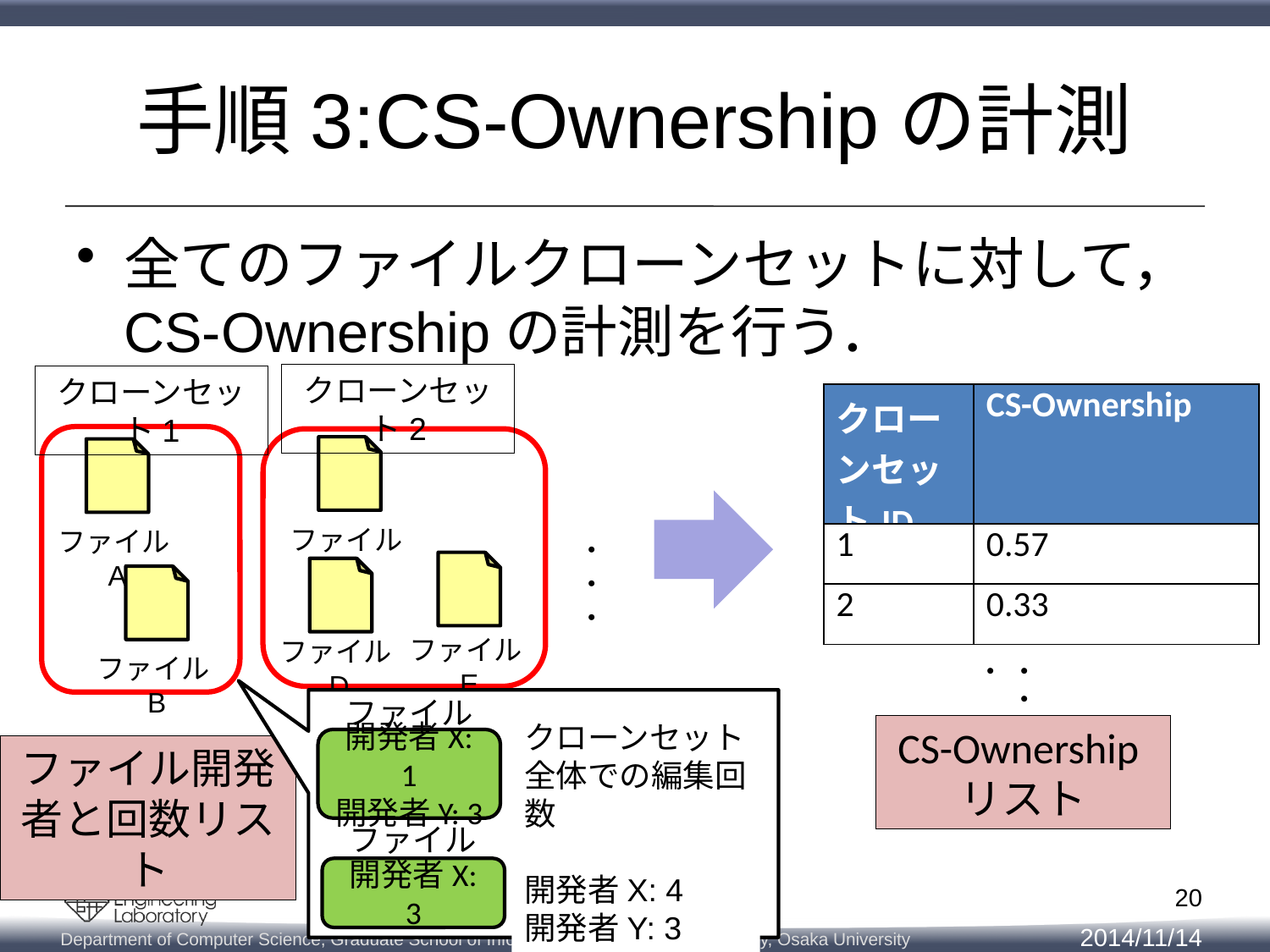

# 手順3:CS-Ownershipの計測
全てのファイルクローンセットに対して，CS-Ownershipの計測を行う．
クローンセット2
クローンセット1
| クローンセットID | CS-Ownership |
| --- | --- |
| 1 | 0.57 |
| 2 | 0.33 |

ファイルA

ファイルB

ファイルC

ファイルE

ファイルD

・・・
・・・
CS-Ownershipリスト
ファイルA
開発者X: 1
開発者Y: 3

クローンセット全体での編集回数

開発者X: 4
開発者Y: 3
ファイルB
開発者X: 3
ファイル開発者と回数リスト
20
2014/11/14